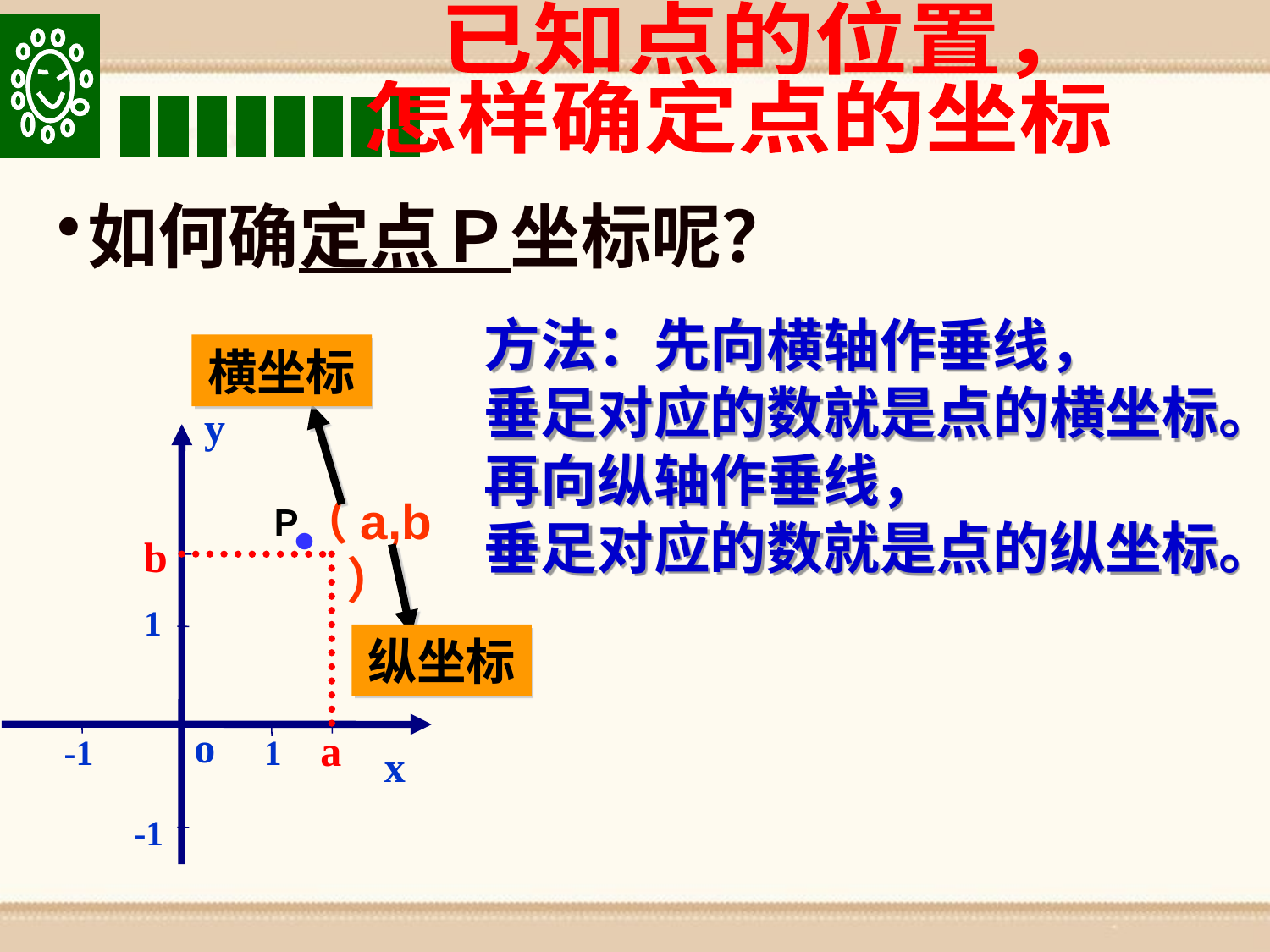

已知点的位置，
怎样确定点的坐标

如何确定点Ｐ坐标呢？
方法：先向横轴作垂线，
垂足对应的数就是点的横坐标。
再向纵轴作垂线，
垂足对应的数就是点的纵坐标。
横坐标
y

（a,b）
Ｐ

b

a
1
纵坐标

o

-1
1

x
-1